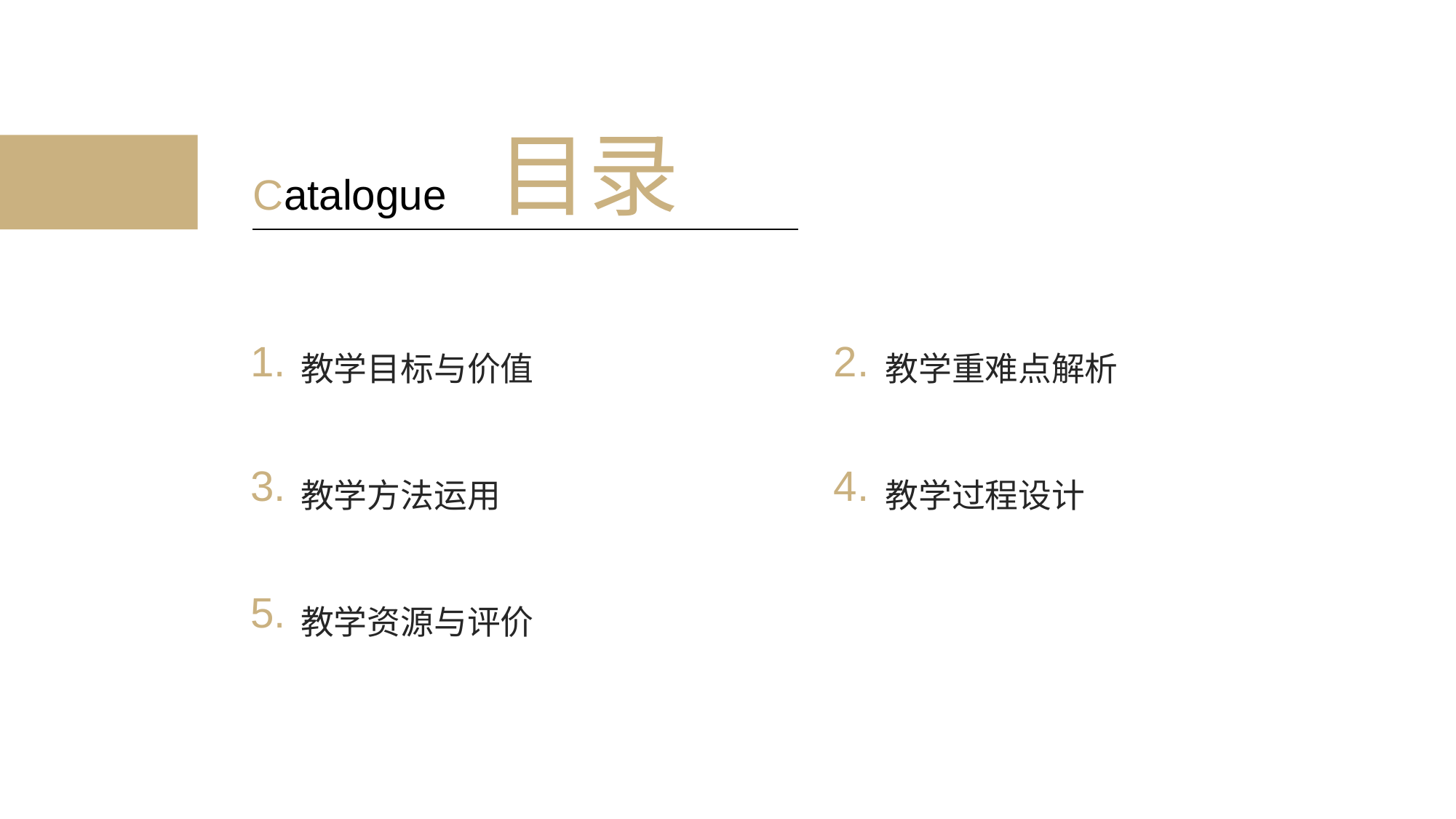

目录

Catalogue
1.
2.
教学目标与价值
教学重难点解析
3.
4.
教学方法运用
教学过程设计
5.
教学资源与评价